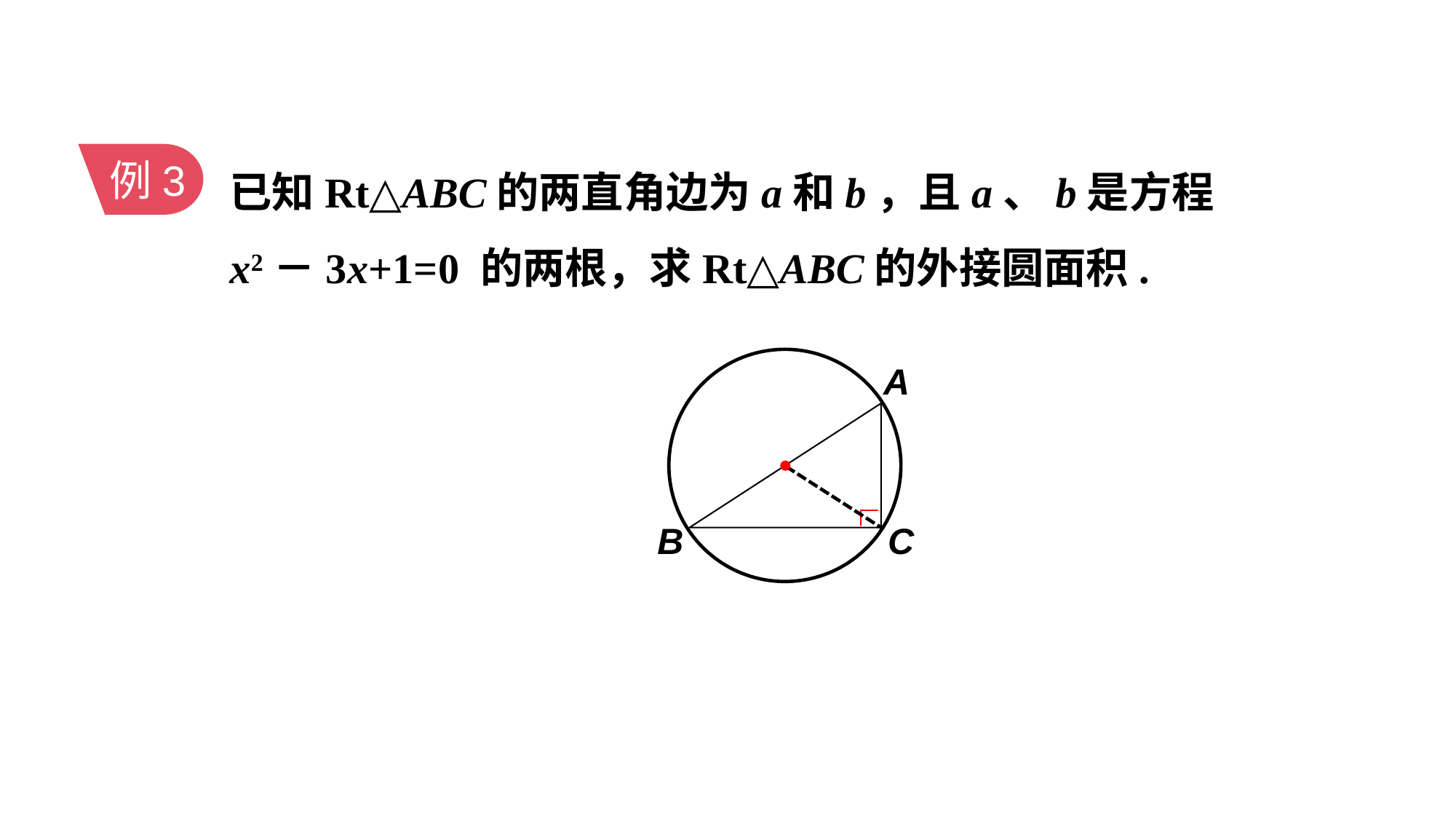

已知Rt△ABC的两直角边为a和b，且a、b是方程
x2－3x+1=0 的两根，求Rt△ABC的外接圆面积.
例3

A

B
C